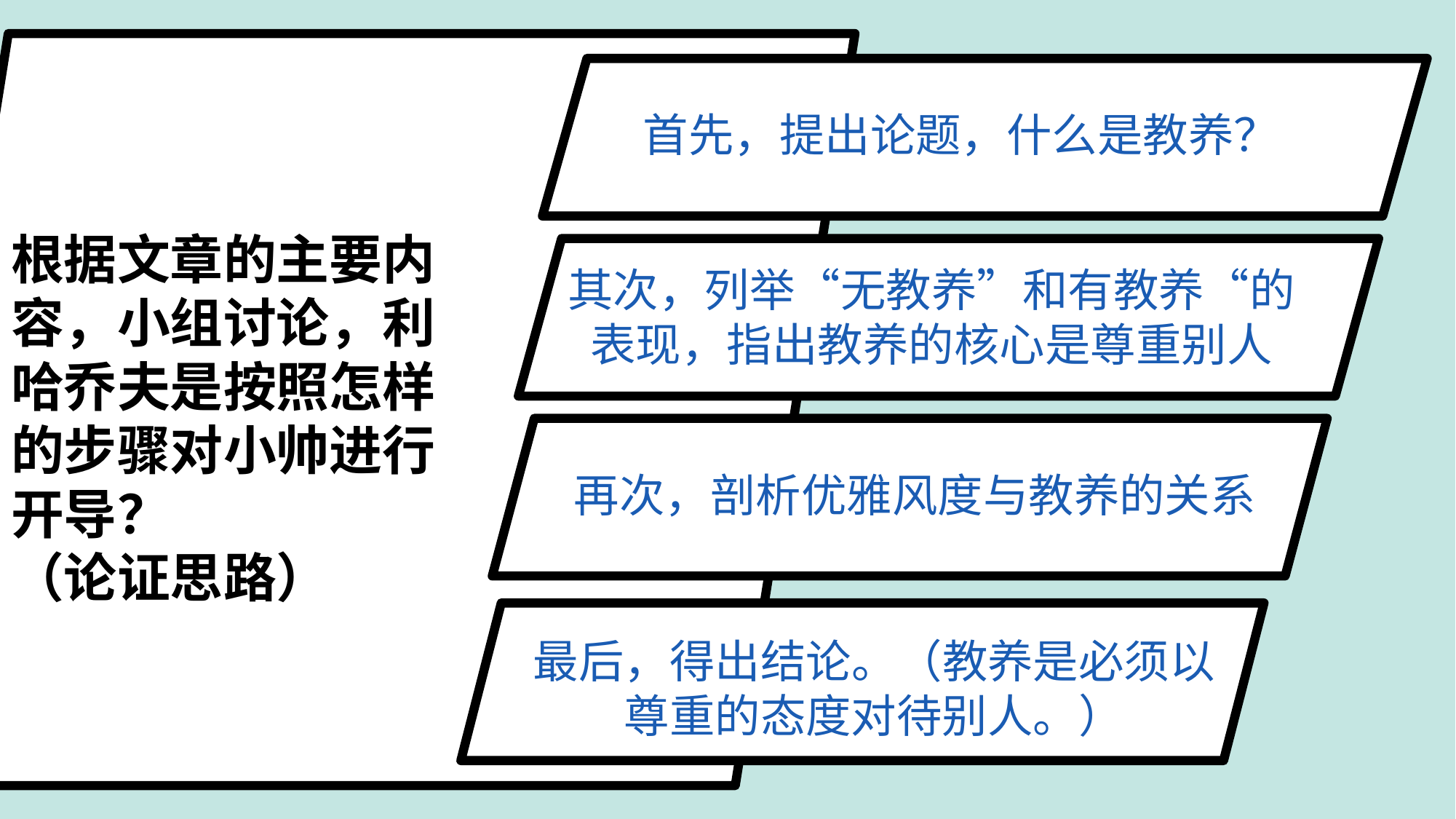

首先，提出论题，什么是教养？
根据文章的主要内容，小组讨论，利哈乔夫是按照怎样的步骤对小帅进行开导？
（论证思路）

其次，列举“无教养”和有教养“的表现，指出教养的核心是尊重别人

再次，剖析优雅风度与教养的关系

最后，得出结论。（教养是必须以尊重的态度对待别人。）